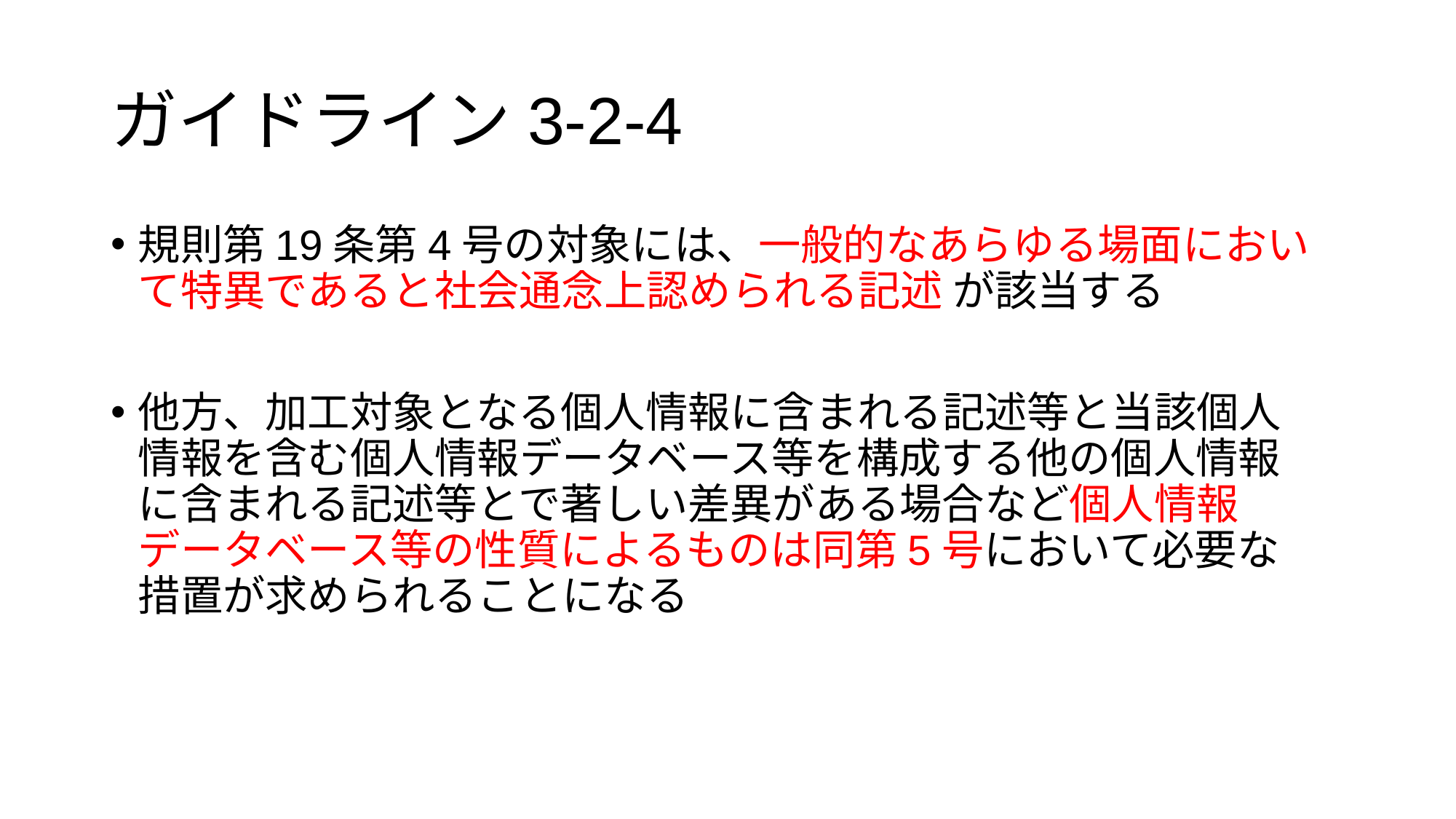

# ガイドライン3-2-4
規則第19条第4号の対象には、一般的なあらゆる場面において特異であると社会通念上認められる記述 が該当する

他方、加工対象となる個人情報に含まれる記述等と当該個人情報を含む個人情報データベース等を構成する他の個人情報に含まれる記述等とで著しい差異がある場合など個人情報データベース等の性質によるものは同第5号において必要な
措置が求められることになる